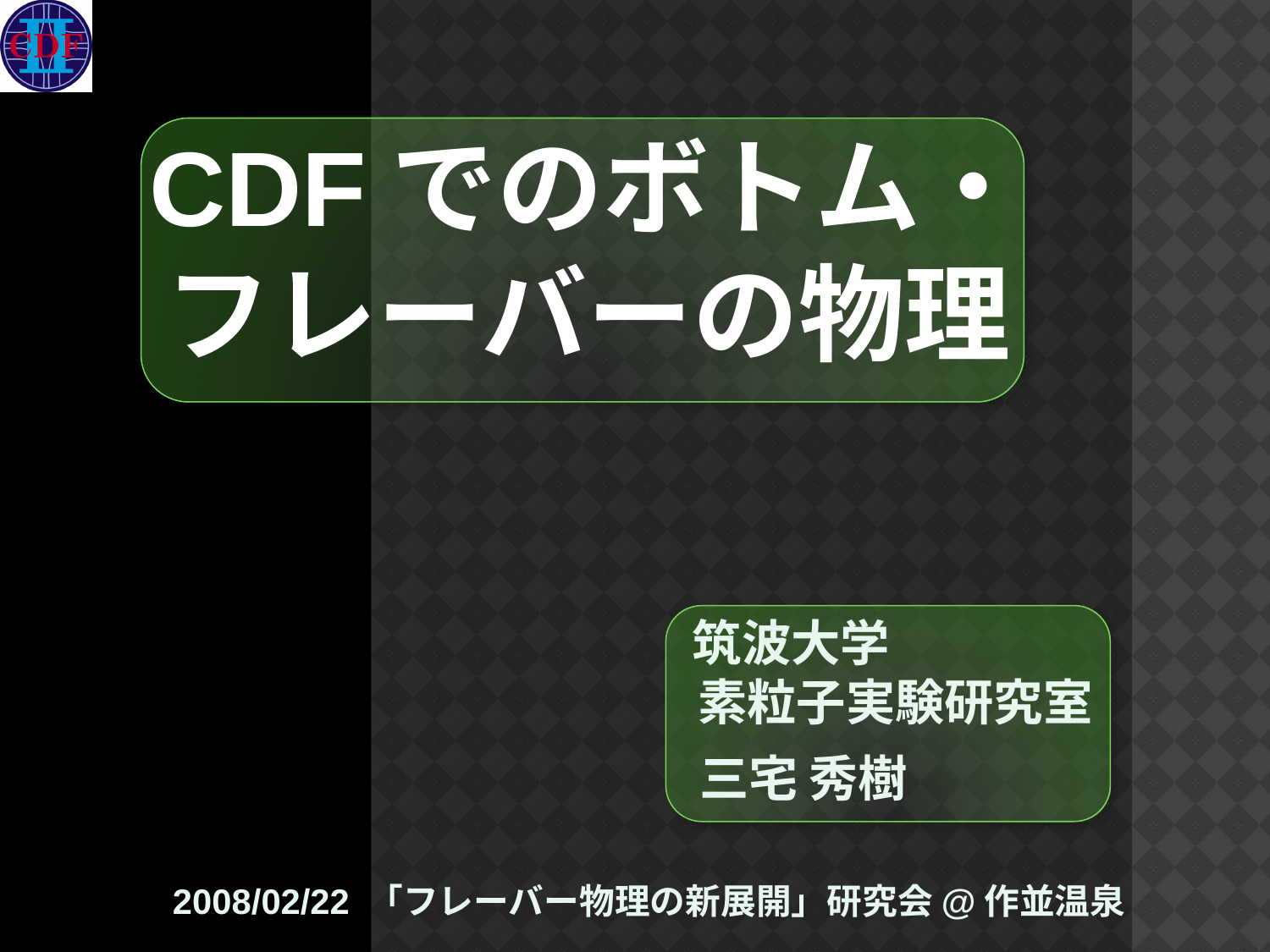

# CDFでのボトム・ フレーバーの物理

筑波大学
素粒子実験研究室
三宅 秀樹
2008/02/22 「フレーバー物理の新展開」研究会@作並温泉